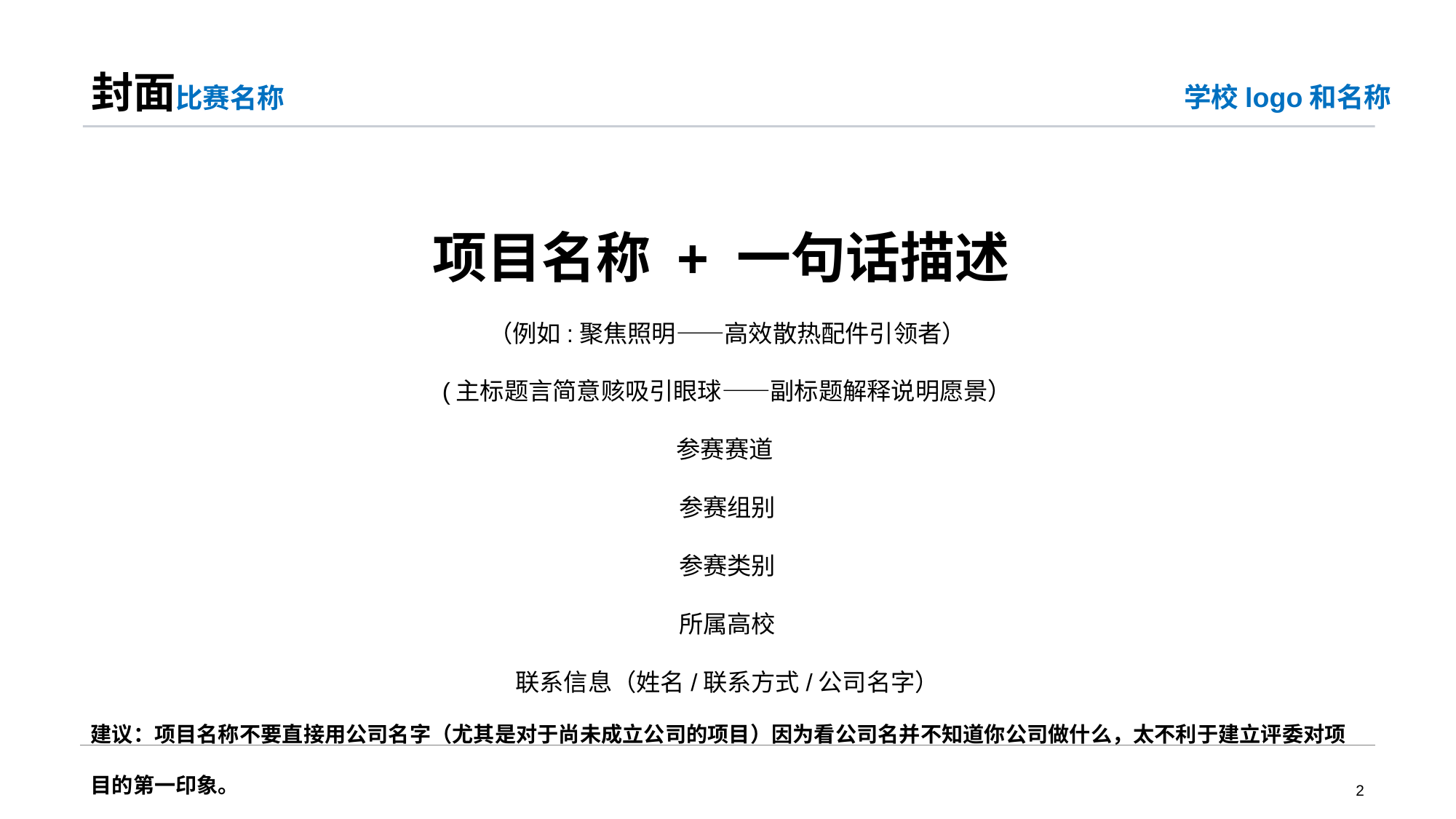

# 封面比赛名称
学校logo和名称
项目名称 + 一句话描述
（例如:聚焦照明——高效散热配件引领者）
(主标题言简意赅吸引眼球——副标题解释说明愿景）
参赛赛道
参赛组别
参赛类别
所属高校
联系信息（姓名/联系方式/公司名字）
建议：项目名称不要直接用公司名字（尤其是对于尚未成立公司的项目）因为看公司名并不知道你公司做什么，太不利于建立评委对项目的第一印象。
2